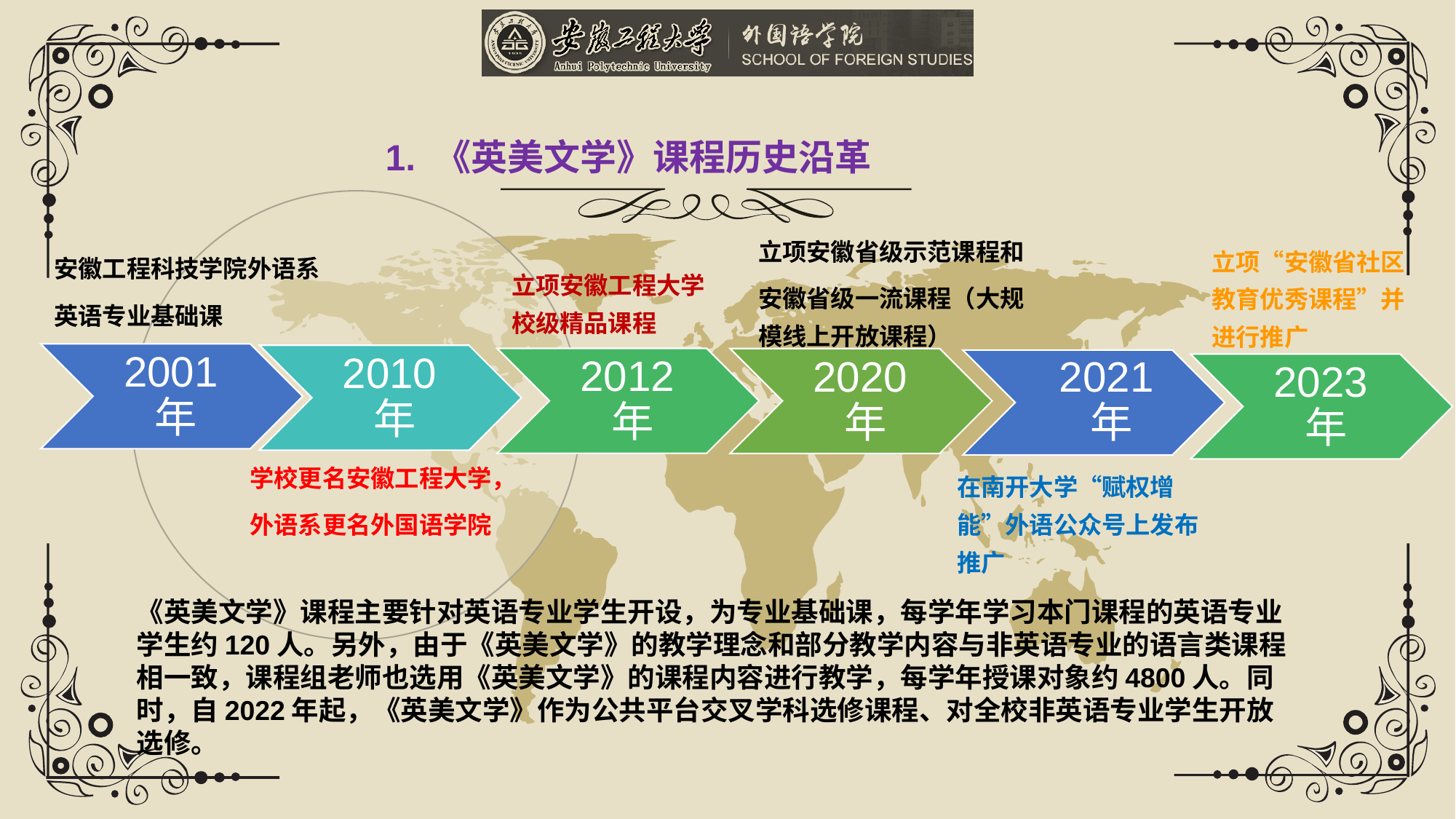

2001年
2010年
2012年
2020年
1. 《英美文学》课程历史沿革

立项安徽省级示范课程和
安徽省级一流课程（大规模线上开放课程）
立项“安徽省社区教育优秀课程”并进行推广

安徽工程科技学院外语系
英语专业基础课
立项安徽工程大学校级精品课程
2021年

2023年
学校更名安徽工程大学，
外语系更名外国语学院
在南开大学“赋权增能”外语公众号上发布推广
《英美文学》课程主要针对英语专业学生开设，为专业基础课，每学年学习本门课程的英语专业学生约120人。另外，由于《英美文学》的教学理念和部分教学内容与非英语专业的语言类课程相一致，课程组老师也选用《英美文学》的课程内容进行教学，每学年授课对象约4800人。同时，自2022年起，《英美文学》作为公共平台交叉学科选修课程、对全校非英语专业学生开放选修。